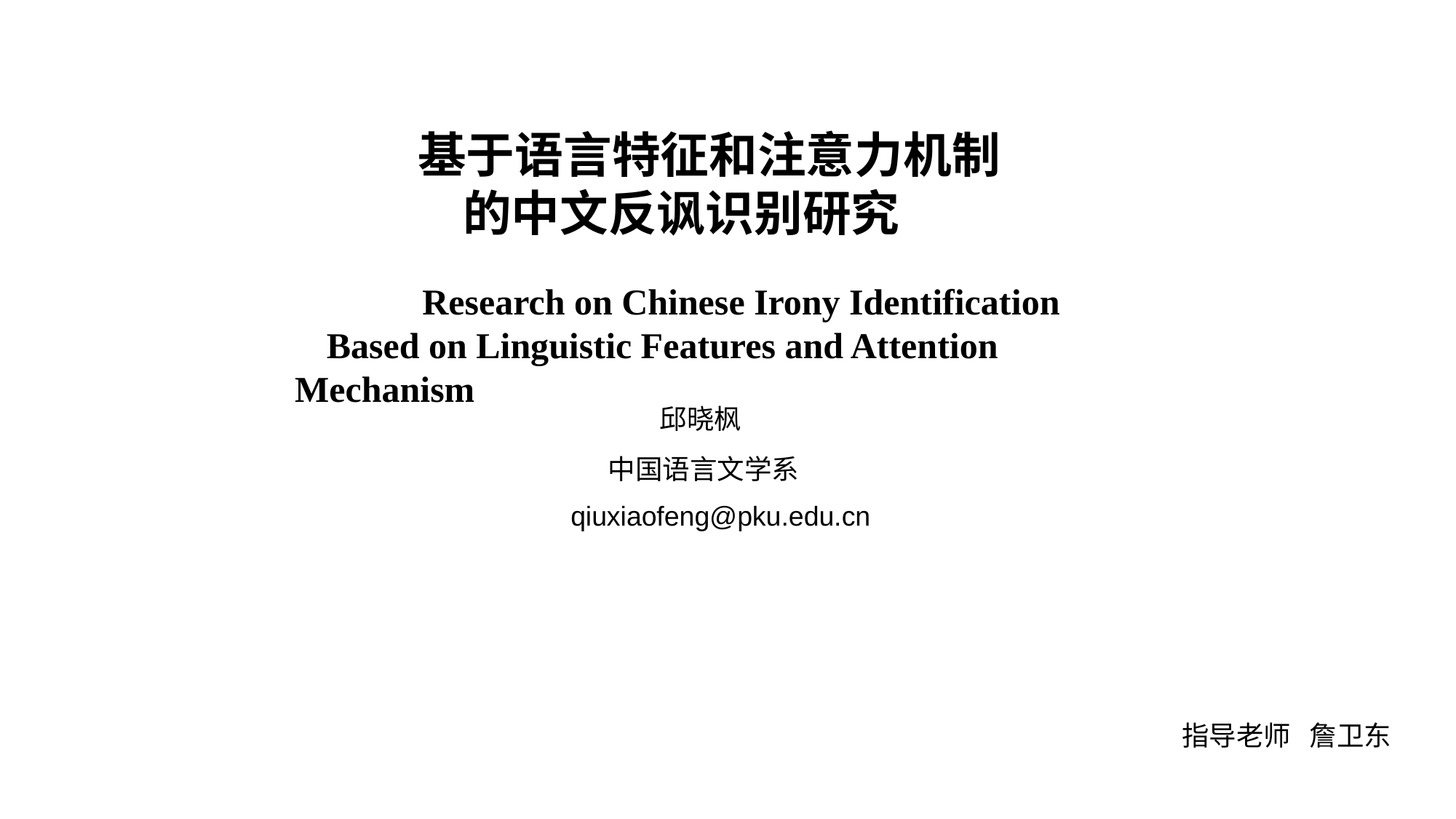

基于语言特征和注意力机制
   的中文反讽识别研究
Research on Chinese Irony Identification
Based on Linguistic Features and Attention Mechanism
邱晓枫
中国语言文学系
qiuxiaofeng@pku.edu.cn
指导老师   詹卫东